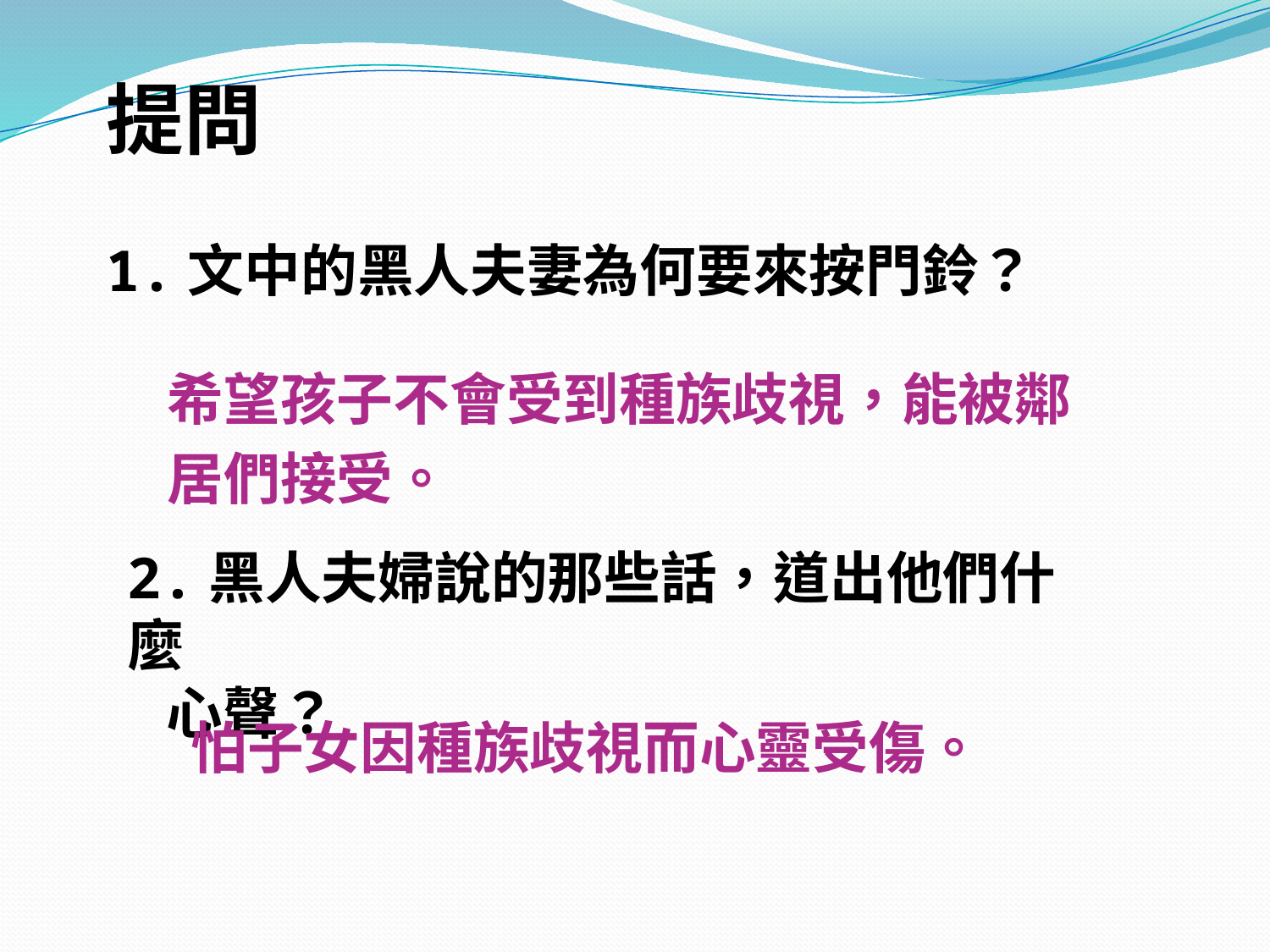

提問
1.文中的黑人夫妻為何要來按門鈴？
希望孩子不會受到種族歧視，能被鄰居們接受。
2.黑人夫婦說的那些話，道出他們什麼
  心聲？
怕子女因種族歧視而心靈受傷。